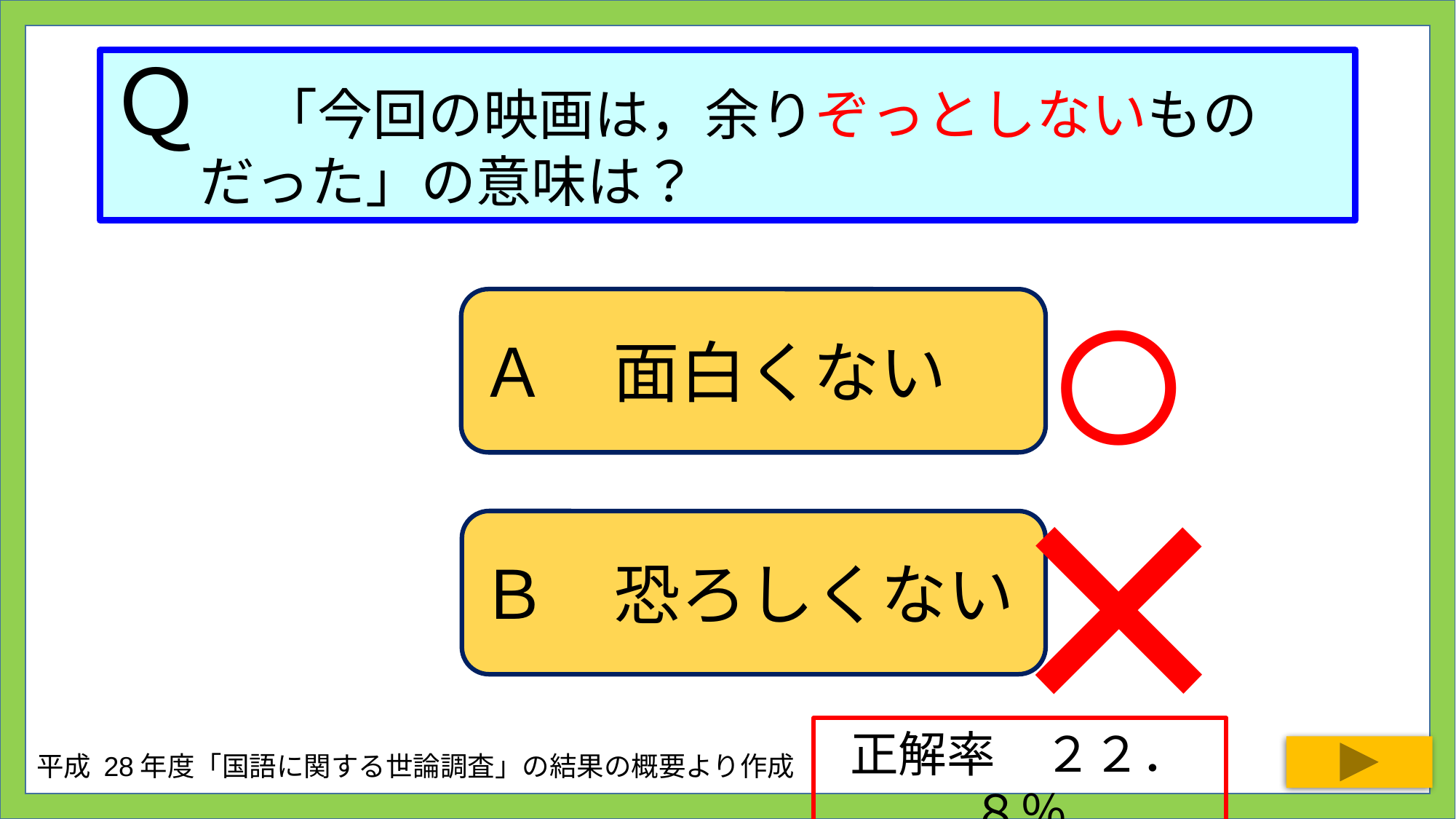

# Ｑ　「今回の映画は，余りぞっとしないものだった」の意味は？
○
Ａ　面白くない
×
Ｂ　恐ろしくない
正解率　２２．８％

平成 28年度「国語に関する世論調査」の結果の概要より作成